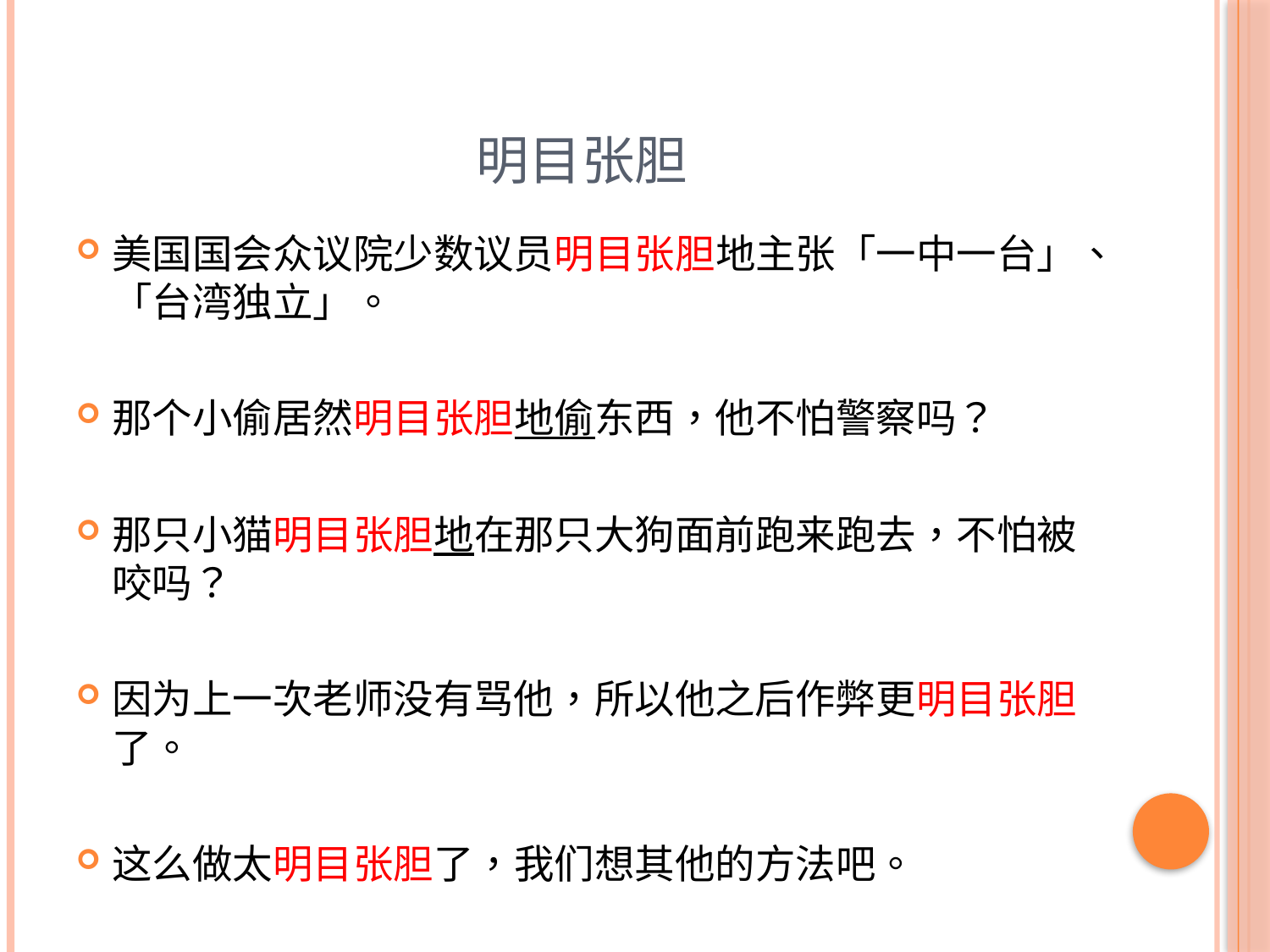

# 明目张胆
美国国会众议院少数议员明目张胆地主张「一中一台」、「台湾独立」。

那个小偷居然明目张胆地偷东西，他不怕警察吗？

那只小猫明目张胆地在那只大狗面前跑来跑去，不怕被咬吗？

因为上一次老师没有骂他，所以他之后作弊更明目张胆了。

这么做太明目张胆了，我们想其他的方法吧。